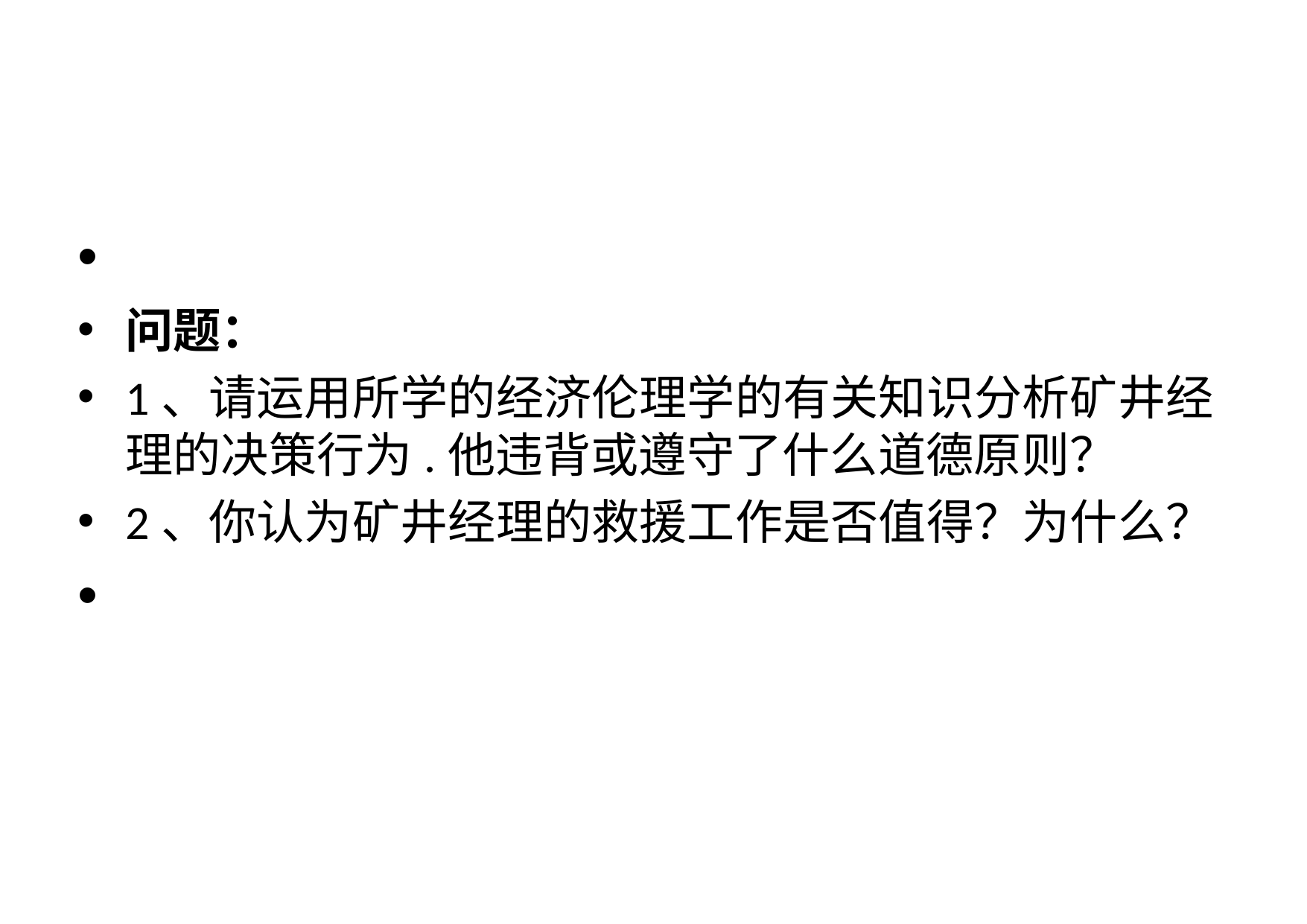

#

问题：
1、请运用所学的经济伦理学的有关知识分析矿井经理的决策行为.他违背或遵守了什么道德原则？
2、你认为矿井经理的救援工作是否值得？为什么？